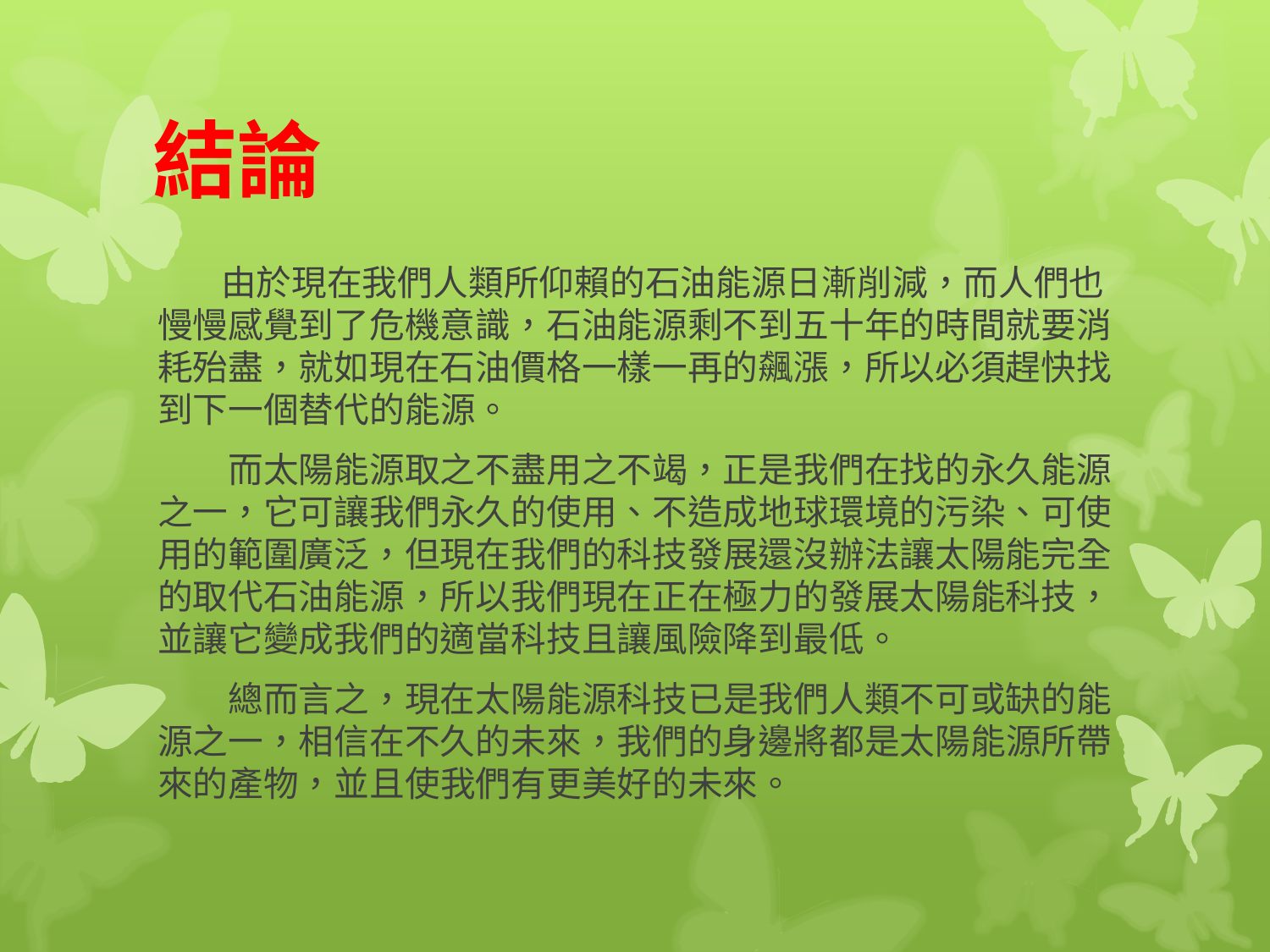

# 結論
　　由於現在我們人類所仰賴的石油能源日漸削減，而人們也慢慢感覺到了危機意識，石油能源剩不到五十年的時間就要消耗殆盡，就如現在石油價格一樣一再的飆漲，所以必須趕快找到下一個替代的能源。
　　而太陽能源取之不盡用之不竭，正是我們在找的永久能源之一，它可讓我們永久的使用、不造成地球環境的污染、可使用的範圍廣泛，但現在我們的科技發展還沒辦法讓太陽能完全的取代石油能源，所以我們現在正在極力的發展太陽能科技，並讓它變成我們的適當科技且讓風險降到最低。
　　總而言之，現在太陽能源科技已是我們人類不可或缺的能源之一，相信在不久的未來，我們的身邊將都是太陽能源所帶來的產物，並且使我們有更美好的未來。